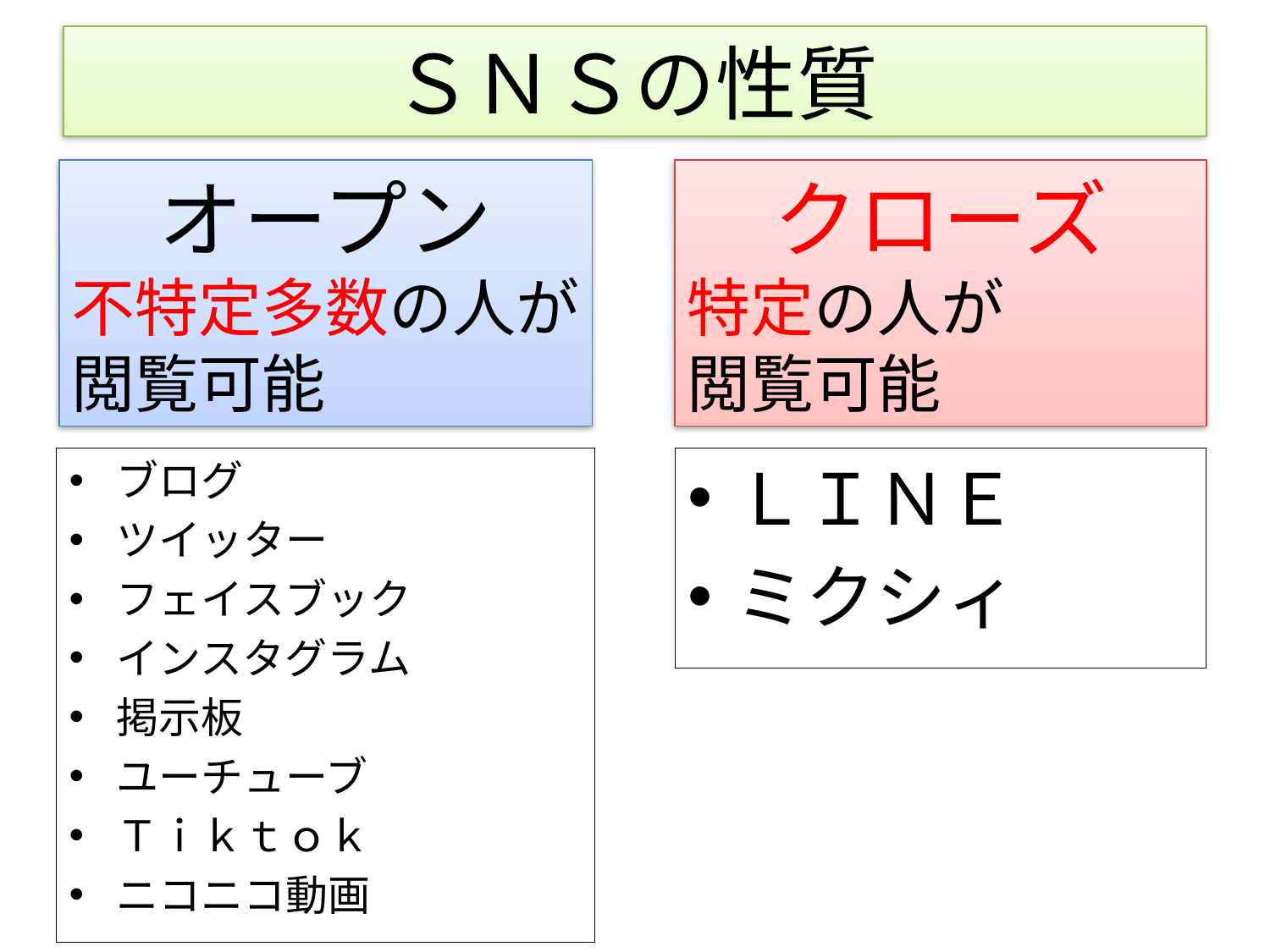

# ＳＮＳの性質
オープン
不特定多数の人が
閲覧可能
クローズ
特定の人が
閲覧可能
ブログ
ツイッター
フェイスブック
インスタグラム
掲示板
ユーチューブ
Ｔｉｋｔｏｋ
ニコニコ動画

ＬＩＮＥ
ミクシィ